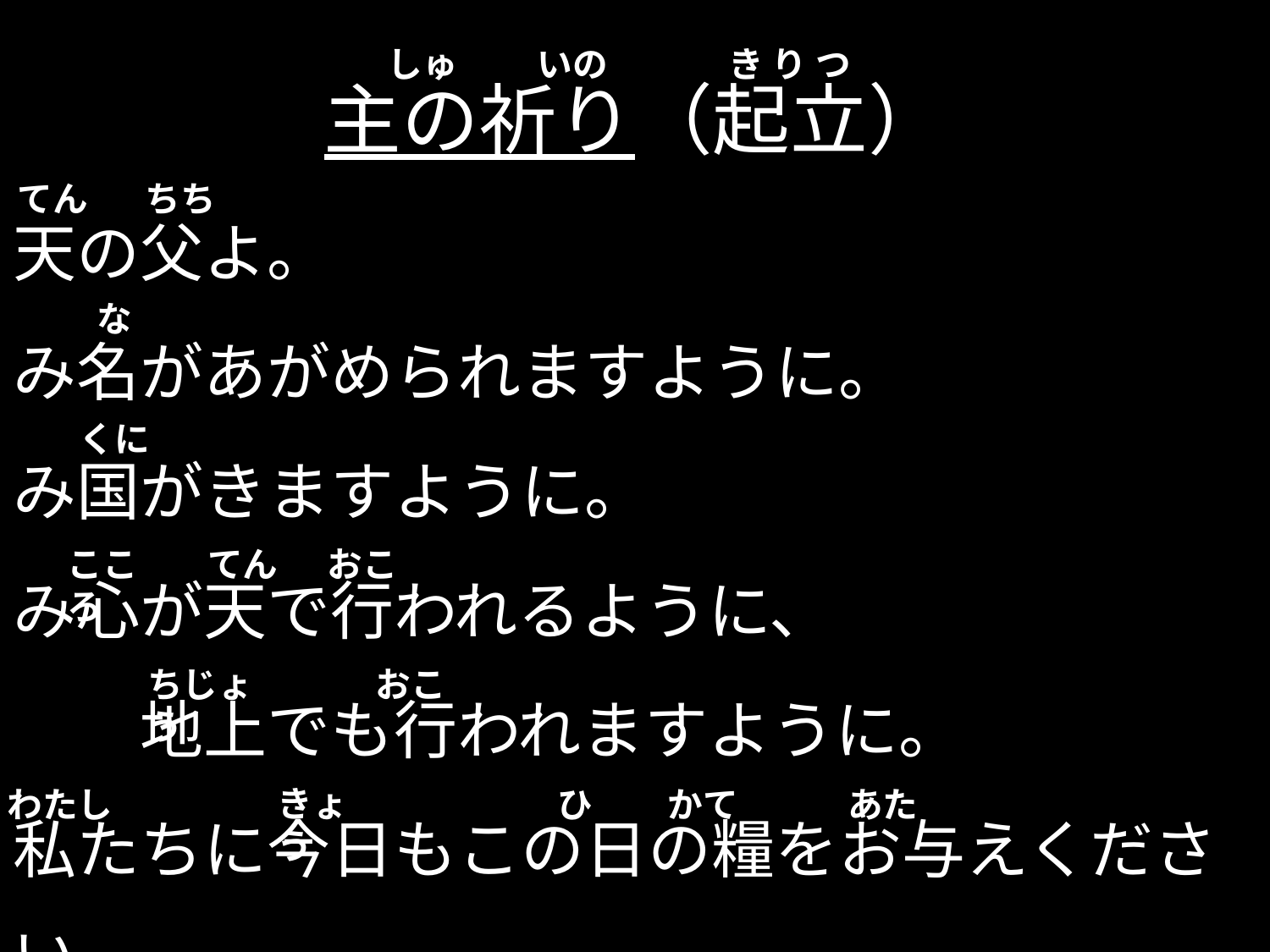

いの
き り つ
しゅ
# 主の祈り（起立）
てん
ちち
天の父よ。
み名があがめられますように。
み国がきますように。
み心が天で行われるように、
	地上でも行われますように。
私たちに今日もこの日の糧をお与えください。
な
くに
こころ
てん
おこ
ちじょう
おこ
わたし
きょう
ひ
かて
あた